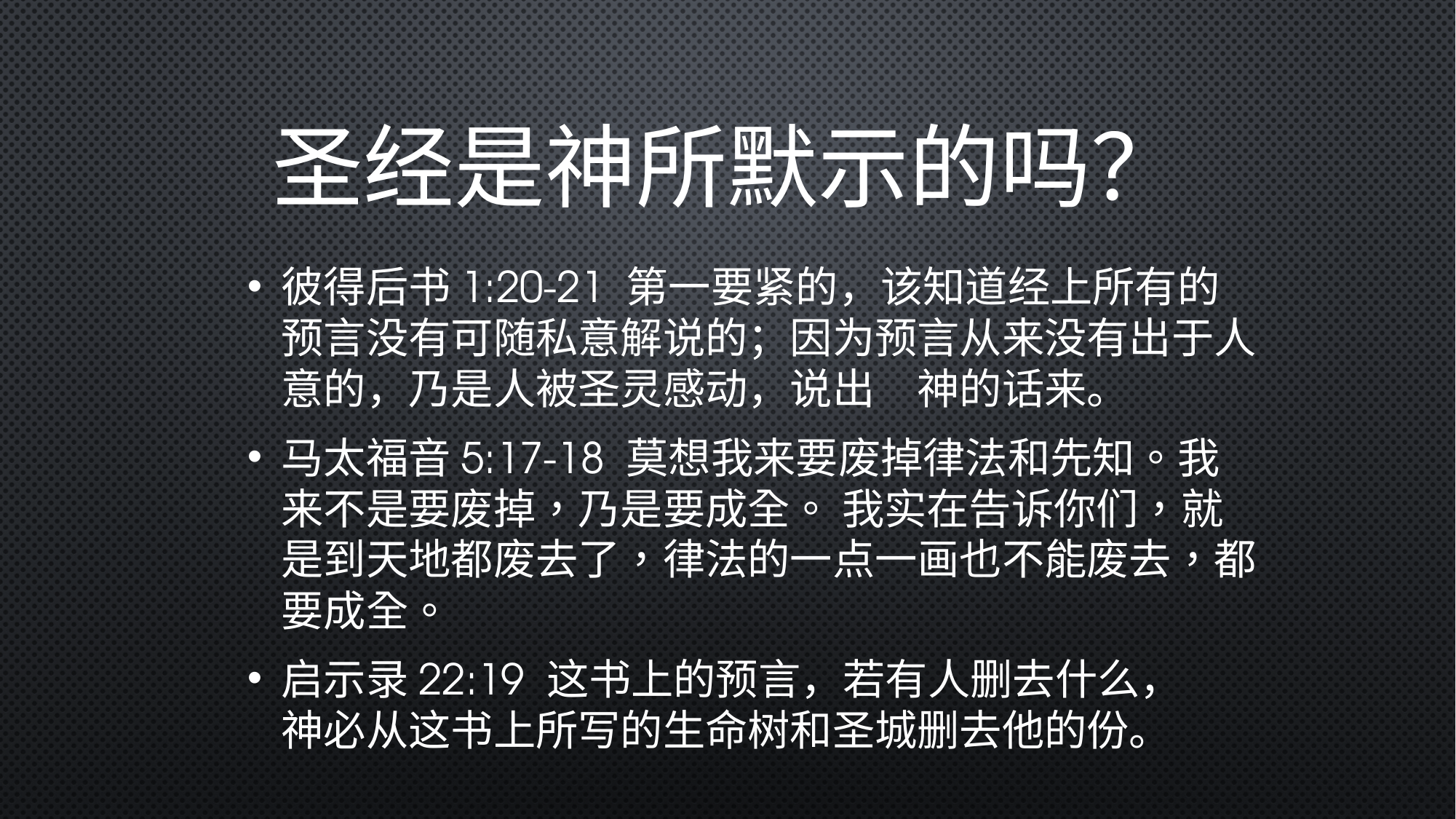

# 圣经是神所默示的吗？
彼得后书1:20-21 第一要紧的，该知道经上所有的预言没有可随私意解说的；因为预言从来没有出于人意的，乃是人被圣灵感动，说出　神的话来。
马太福音5:17-18 莫想我来要废掉律法和先知。我来不是要废掉，乃是要成全。 我实在告诉你们，就是到天地都废去了，律法的一点一画也不能废去，都要成全。
启示录22:19 这书上的预言，若有人删去什么，　神必从这书上所写的生命树和圣城删去他的份。